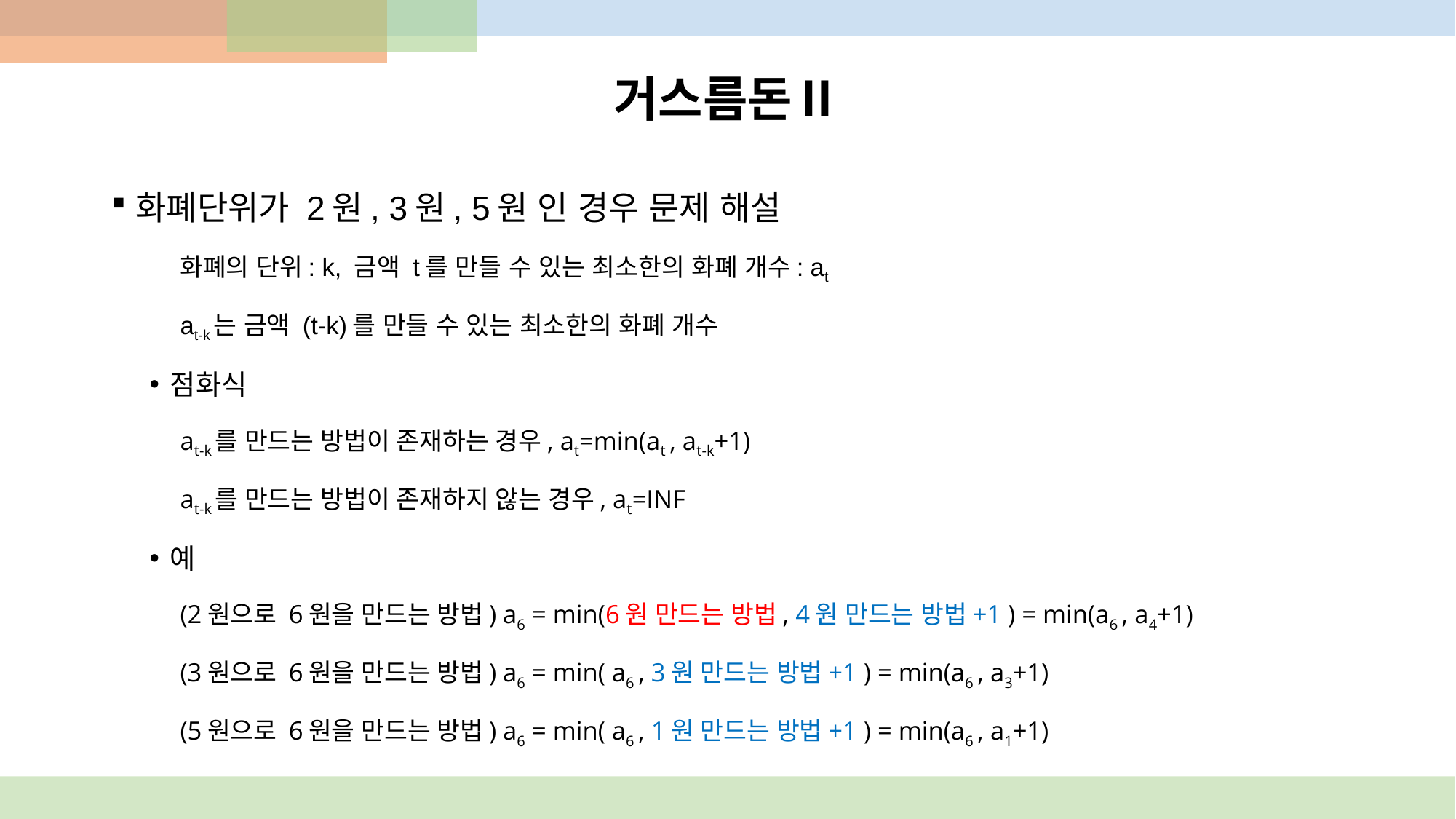

# 거스름돈Ⅱ
화폐단위가 2원, 3원, 5원 인 경우 문제 해설
화폐의 단위: k, 금액 t를 만들 수 있는 최소한의 화폐 개수: at
at-k는 금액 (t-k)를 만들 수 있는 최소한의 화폐 개수
점화식
at-k를 만드는 방법이 존재하는 경우, at=min(at , at-k+1)
at-k를 만드는 방법이 존재하지 않는 경우, at=INF
예
(2원으로 6원을 만드는 방법) a6 = min(6원 만드는 방법, 4원 만드는 방법+1 ) = min(a6 , a4+1)
(3원으로 6원을 만드는 방법) a6 = min( a6 , 3원 만드는 방법+1 ) = min(a6 , a3+1)
(5원으로 6원을 만드는 방법) a6 = min( a6 , 1원 만드는 방법+1 ) = min(a6 , a1+1)